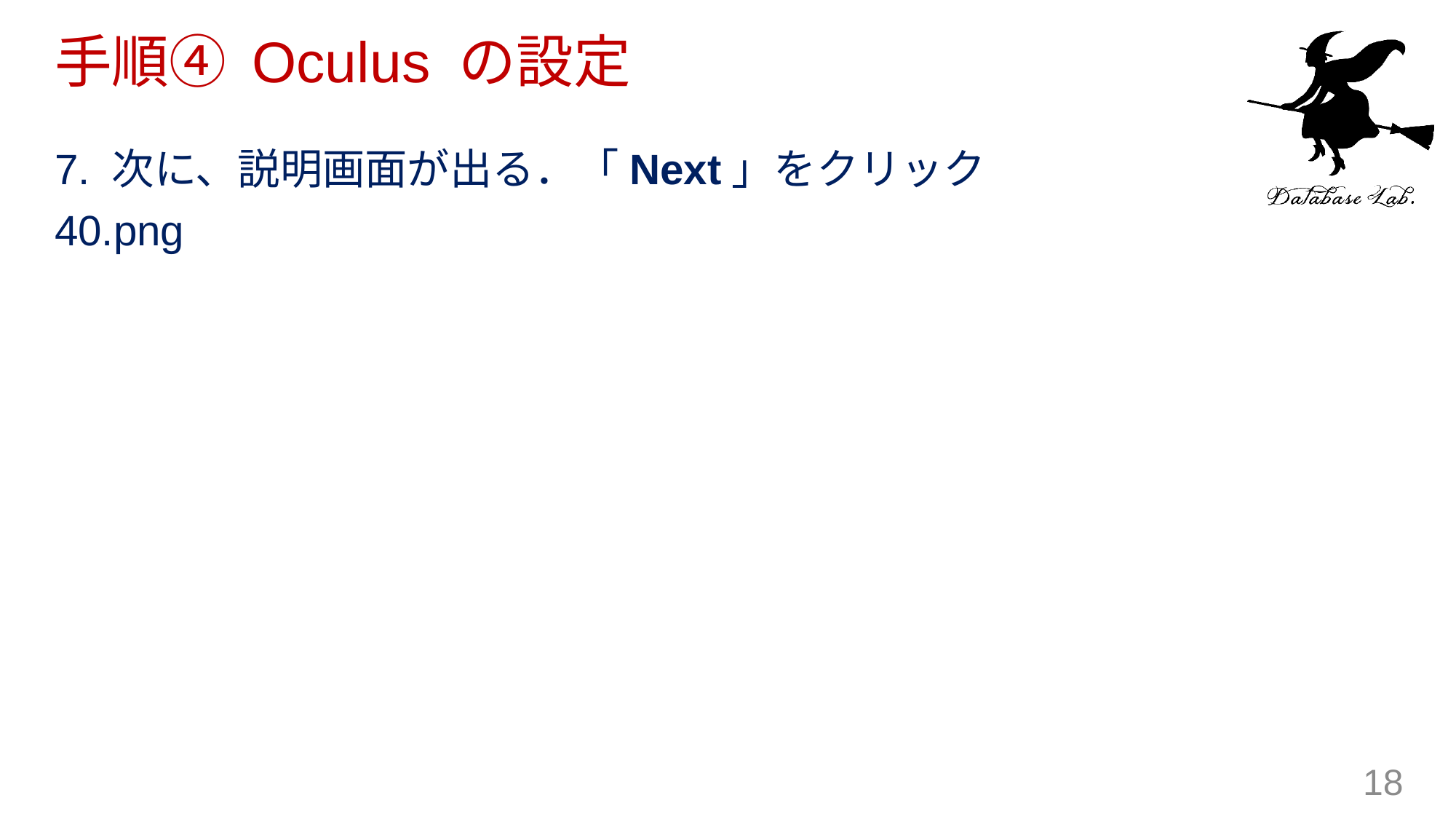

# 手順④ Oculus の設定
7. 次に、説明画面が出る．「Next」をクリック
40.png
18